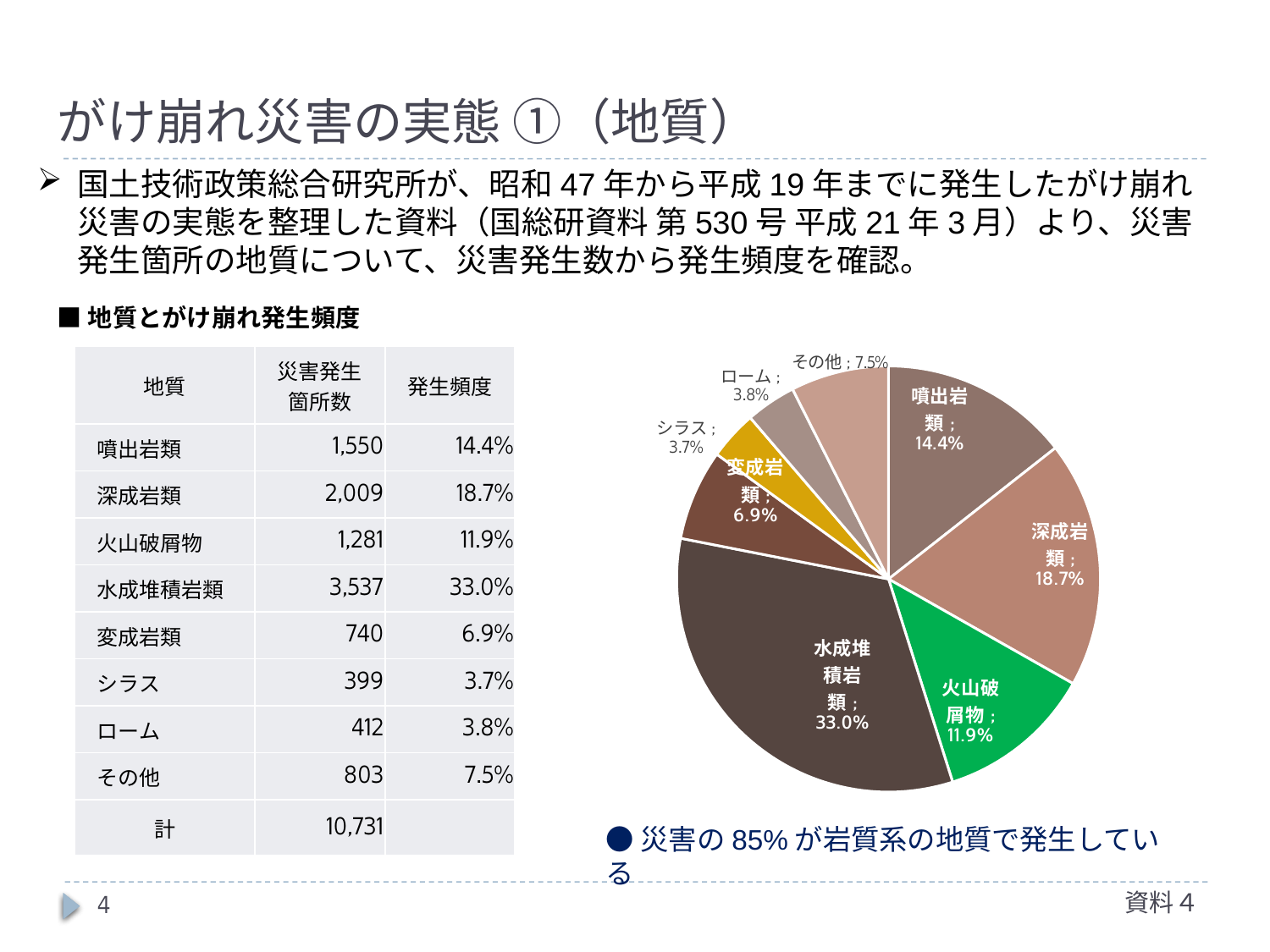

# がけ崩れ災害の実態 ①（地質）
国土技術政策総合研究所が、昭和47年から平成19年までに発生したがけ崩れ災害の実態を整理した資料（国総研資料 第530号 平成21年3月）より、災害発生箇所の地質について、災害発生数から発生頻度を確認。

### Chart

| Category |  |
|---|---|
| 噴出岩類 | 0.14444133817910726 |
| 深成岩類 | 0.1872146118721461 |
| 火山破屑物 | 0.11937377690802348 |
| 水成堆積岩類 | 0.3296058149287112 |
| 変成岩類 | 0.06895909048550927 |
| シラス | 0.03718199608610567 |
| ローム | 0.038393439567607865 |
| その他 | 0.07482993197278912 |
■地質とがけ崩れ発生頻度
| 地質 | 災害発生 箇所数 | 発生頻度 |
| --- | --- | --- |
| 噴出岩類 | 1,550 | 14.4% |
| 深成岩類 | 2,009 | 18.7% |
| 火山破屑物 | 1,281 | 11.9% |
| 水成堆積岩類 | 3,537 | 33.0% |
| 変成岩類 | 740 | 6.9% |
| シラス | 399 | 3.7% |
| ローム | 412 | 3.8% |
| その他 | 803 | 7.5% |
| 計 | 10,731 |  |
●災害の85%が岩質系の地質で発生している
資料４
4